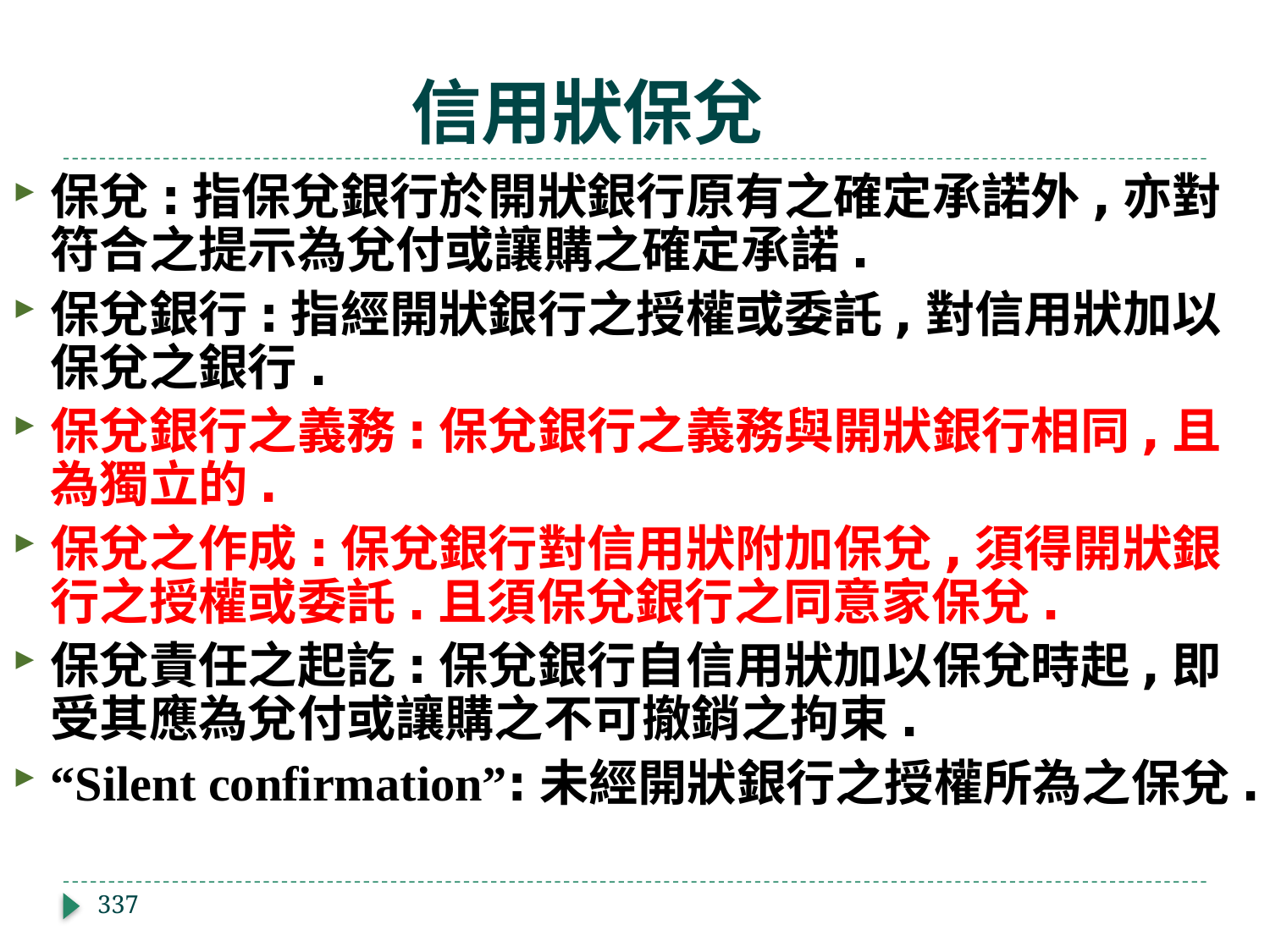

# 信用狀保兌
保兌:指保兌銀行於開狀銀行原有之確定承諾外,亦對符合之提示為兌付或讓購之確定承諾.
保兌銀行:指經開狀銀行之授權或委託,對信用狀加以保兌之銀行.
保兌銀行之義務:保兌銀行之義務與開狀銀行相同,且為獨立的.
保兌之作成:保兌銀行對信用狀附加保兌,須得開狀銀行之授權或委託.且須保兌銀行之同意家保兌.
保兌責任之起訖:保兌銀行自信用狀加以保兌時起,即受其應為兌付或讓購之不可撤銷之拘束.
“Silent confirmation”:未經開狀銀行之授權所為之保兌.
337